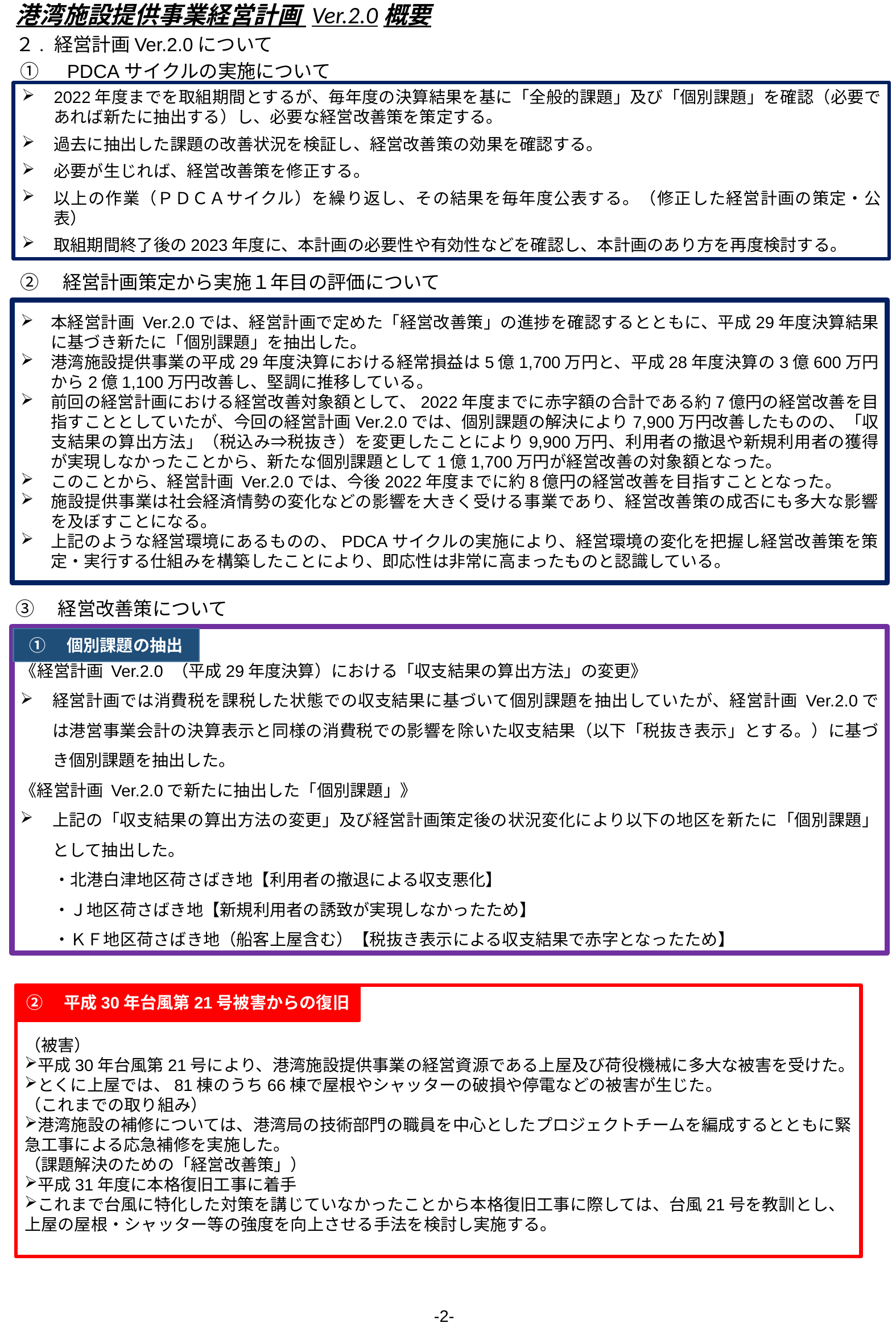

港湾施設提供事業経営計画 Ver.2.0概要
２. 経営計画Ver.2.0について
①　PDCAサイクルの実施について
2022年度までを取組期間とするが、毎年度の決算結果を基に「全般的課題」及び「個別課題」を確認（必要であれば新たに抽出する）し、必要な経営改善策を策定する。
過去に抽出した課題の改善状況を検証し、経営改善策の効果を確認する。
必要が生じれば、経営改善策を修正する。
以上の作業（ＰＤＣＡサイクル）を繰り返し、その結果を毎年度公表する。（修正した経営計画の策定・公表）
取組期間終了後の2023年度に、本計画の必要性や有効性などを確認し、本計画のあり方を再度検討する。
②　経営計画策定から実施１年目の評価について
本経営計画 Ver.2.0では、経営計画で定めた「経営改善策」の進捗を確認するとともに、平成29年度決算結果に基づき新たに「個別課題」を抽出した。
港湾施設提供事業の平成29年度決算における経常損益は5億1,700万円と、平成28年度決算の3億600万円から2億1,100万円改善し、堅調に推移している。
前回の経営計画における経営改善対象額として、2022年度までに赤字額の合計である約7億円の経営改善を目指すこととしていたが、今回の経営計画Ver.2.0では、個別課題の解決により7,900万円改善したものの、「収支結果の算出方法」（税込み⇒税抜き）を変更したことにより9,900万円、利用者の撤退や新規利用者の獲得が実現しなかったことから、新たな個別課題として1億1,700万円が経営改善の対象額となった。
このことから、経営計画 Ver.2.0では、今後2022年度までに約8億円の経営改善を目指すこととなった。
施設提供事業は社会経済情勢の変化などの影響を大きく受ける事業であり、経営改善策の成否にも多大な影響を及ぼすことになる。
上記のような経営環境にあるものの、PDCAサイクルの実施により、経営環境の変化を把握し経営改善策を策定・実行する仕組みを構築したことにより、即応性は非常に高まったものと認識している。
③　経営改善策について

《経営計画 Ver.2.0 （平成29年度決算）における「収支結果の算出方法」の変更》
経営計画では消費税を課税した状態での収支結果に基づいて個別課題を抽出していたが、経営計画 Ver.2.0では港営事業会計の決算表示と同様の消費税での影響を除いた収支結果（以下「税抜き表示」とする。）に基づき個別課題を抽出した。
《経営計画 Ver.2.0で新たに抽出した「個別課題」》
上記の「収支結果の算出方法の変更」及び経営計画策定後の状況変化により以下の地区を新たに「個別課題」として抽出した。
　　・北港白津地区荷さばき地【利用者の撤退による収支悪化】
　　・Ｊ地区荷さばき地【新規利用者の誘致が実現しなかったため】
　　・ＫＦ地区荷さばき地（船客上屋含む）【税抜き表示による収支結果で赤字となったため】
①　個別課題の抽出

（被害）
平成30年台風第21号により、港湾施設提供事業の経営資源である上屋及び荷役機械に多大な被害を受けた。
とくに上屋では、81棟のうち66棟で屋根やシャッターの破損や停電などの被害が生じた。
（これまでの取り組み）
港湾施設の補修については、港湾局の技術部門の職員を中心としたプロジェクトチームを編成するとともに緊急工事による応急補修を実施した。
（課題解決のための「経営改善策」）
平成31年度に本格復旧工事に着手
これまで台風に特化した対策を講じていなかったことから本格復旧工事に際しては、台風21号を教訓とし、上屋の屋根・シャッター等の強度を向上させる手法を検討し実施する。
②　平成30年台風第21号被害からの復旧
-2-